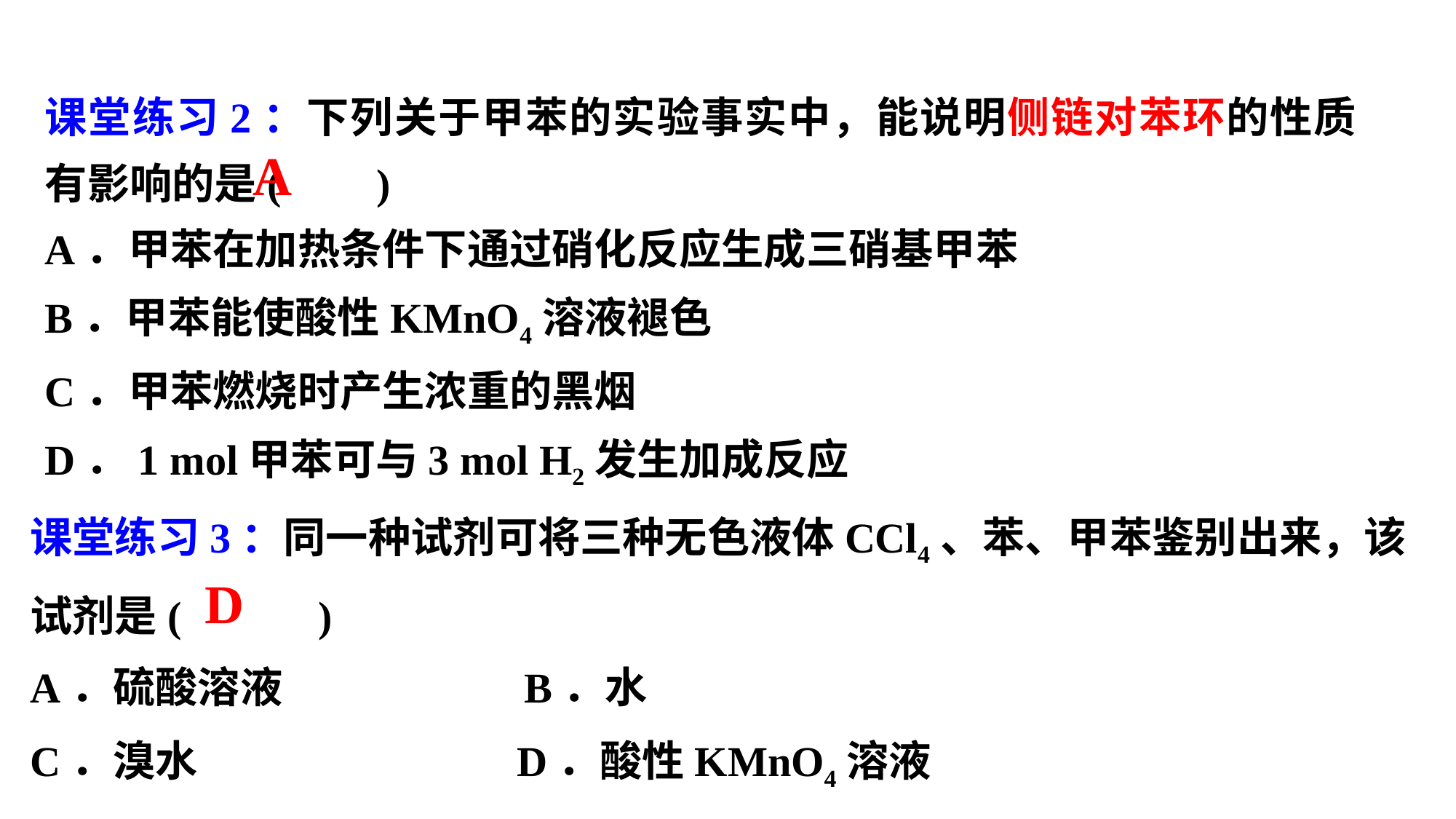

课堂练习2：下列关于甲苯的实验事实中，能说明侧链对苯环的性质有影响的是(         )
A．甲苯在加热条件下通过硝化反应生成三硝基甲苯
B．甲苯能使酸性KMnO4溶液褪色
C．甲苯燃烧时产生浓重的黑烟
D．1 mol甲苯可与3 mol H2发生加成反应
A
课堂练习3：同一种试剂可将三种无色液体CCl4、苯、甲苯鉴别出来，该试剂是(   　　)
A．硫酸溶液                        B．水
C．溴水                                D．酸性KMnO4溶液
D